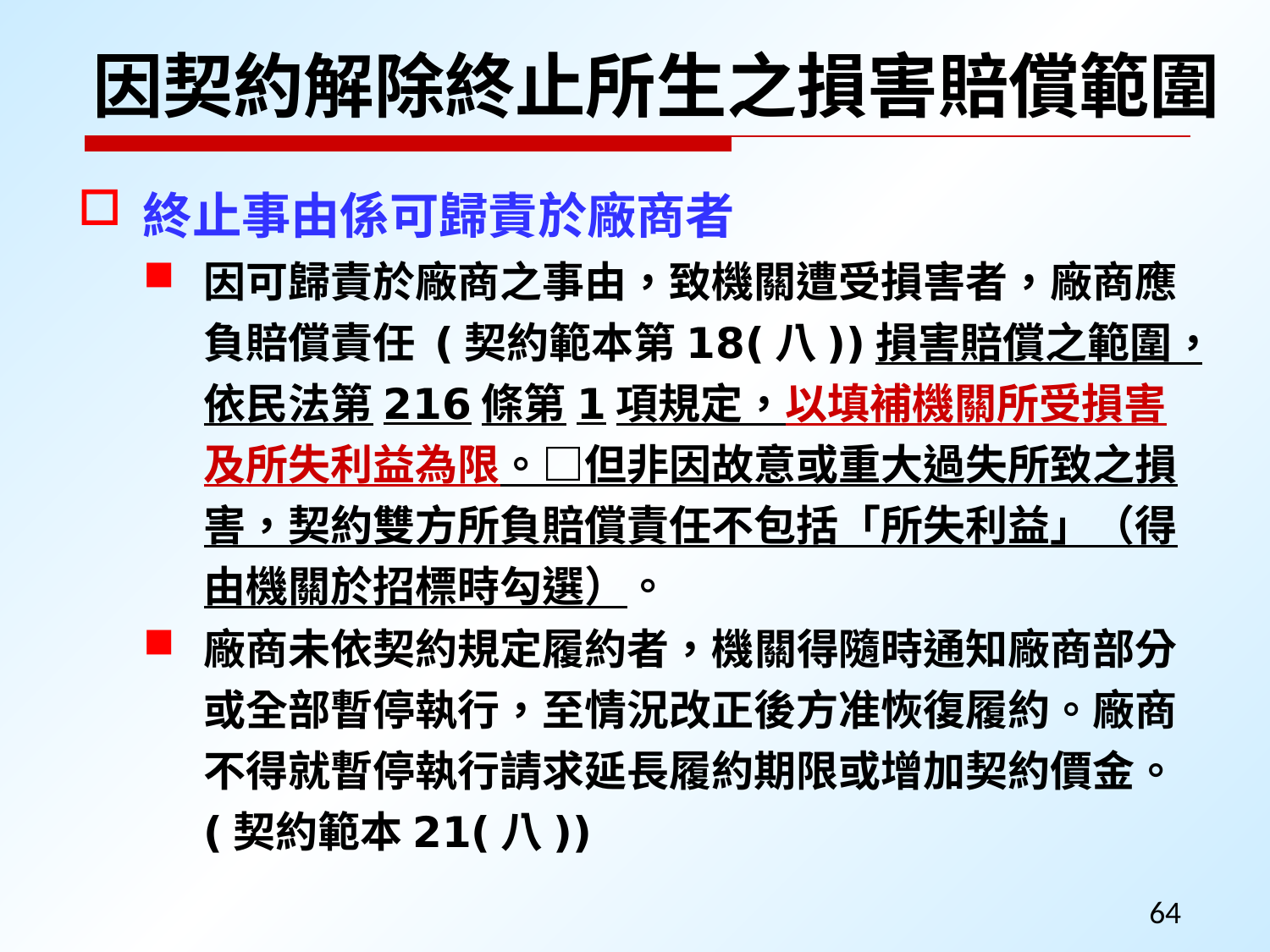

# 因契約解除終止所生之損害賠償範圍
終止事由係可歸責於廠商者
因可歸責於廠商之事由，致機關遭受損害者，廠商應負賠償責任 (契約範本第18(八))損害賠償之範圍，依民法第216條第1項規定，以填補機關所受損害及所失利益為限。□但非因故意或重大過失所致之損害，契約雙方所負賠償責任不包括「所失利益」（得由機關於招標時勾選）。
廠商未依契約規定履約者，機關得隨時通知廠商部分或全部暫停執行，至情況改正後方准恢復履約。廠商不得就暫停執行請求延長履約期限或增加契約價金。(契約範本21(八))